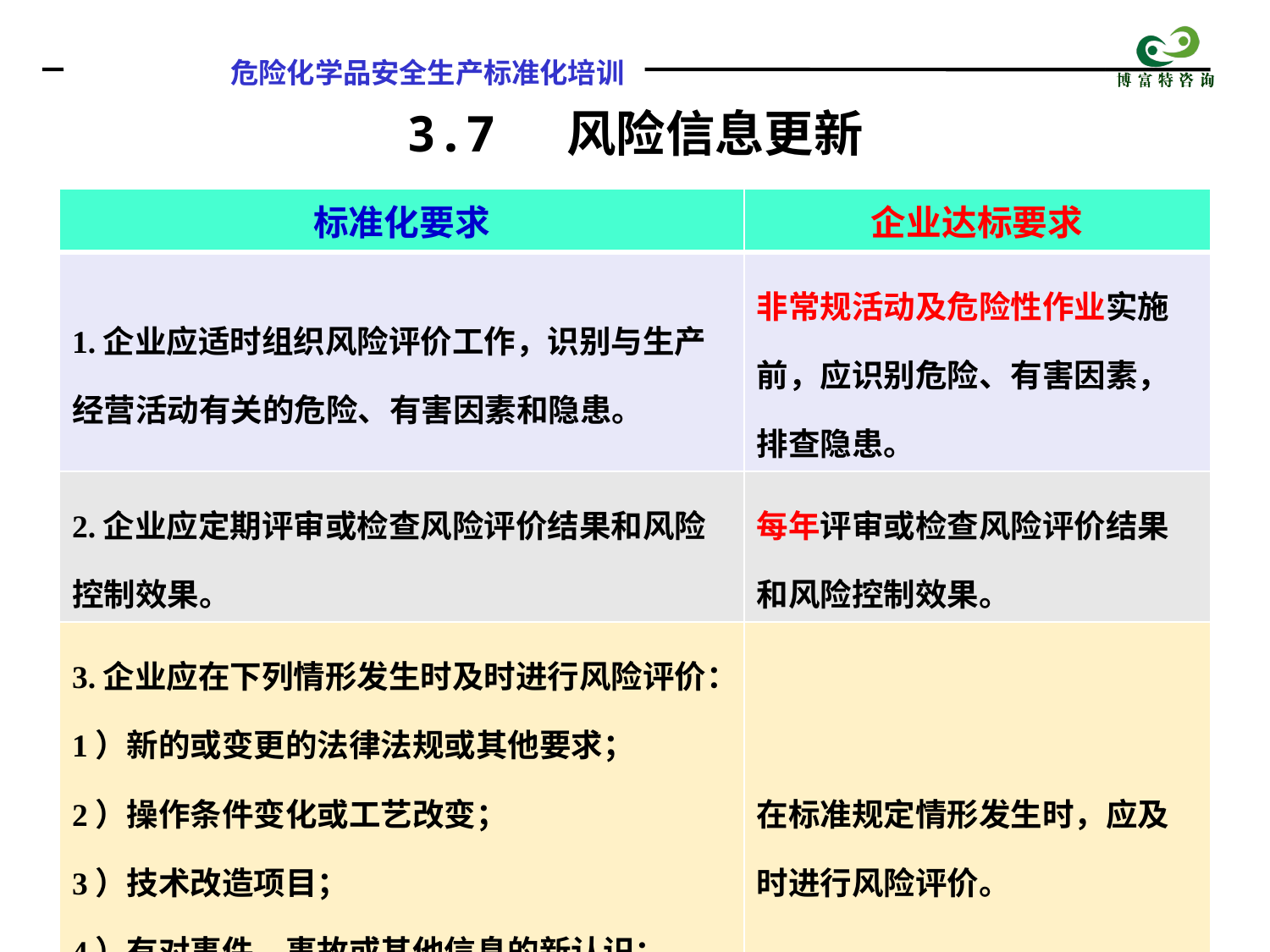

3.7  风险信息更新
| 标准化要求 | 企业达标要求 |
| --- | --- |
| 1.企业应适时组织风险评价工作，识别与生产经营活动有关的危险、有害因素和隐患。 | 非常规活动及危险性作业实施前，应识别危险、有害因素，排查隐患。 |
| 2.企业应定期评审或检查风险评价结果和风险控制效果。 | 每年评审或检查风险评价结果和风险控制效果。 |
| 3.企业应在下列情形发生时及时进行风险评价： 1）新的或变更的法律法规或其他要求； 2）操作条件变化或工艺改变； 3）技术改造项目； 4）有对事件、事故或其他信息的新认识； 5）组织机构发生大的调整。 | 在标准规定情形发生时，应及时进行风险评价。 |